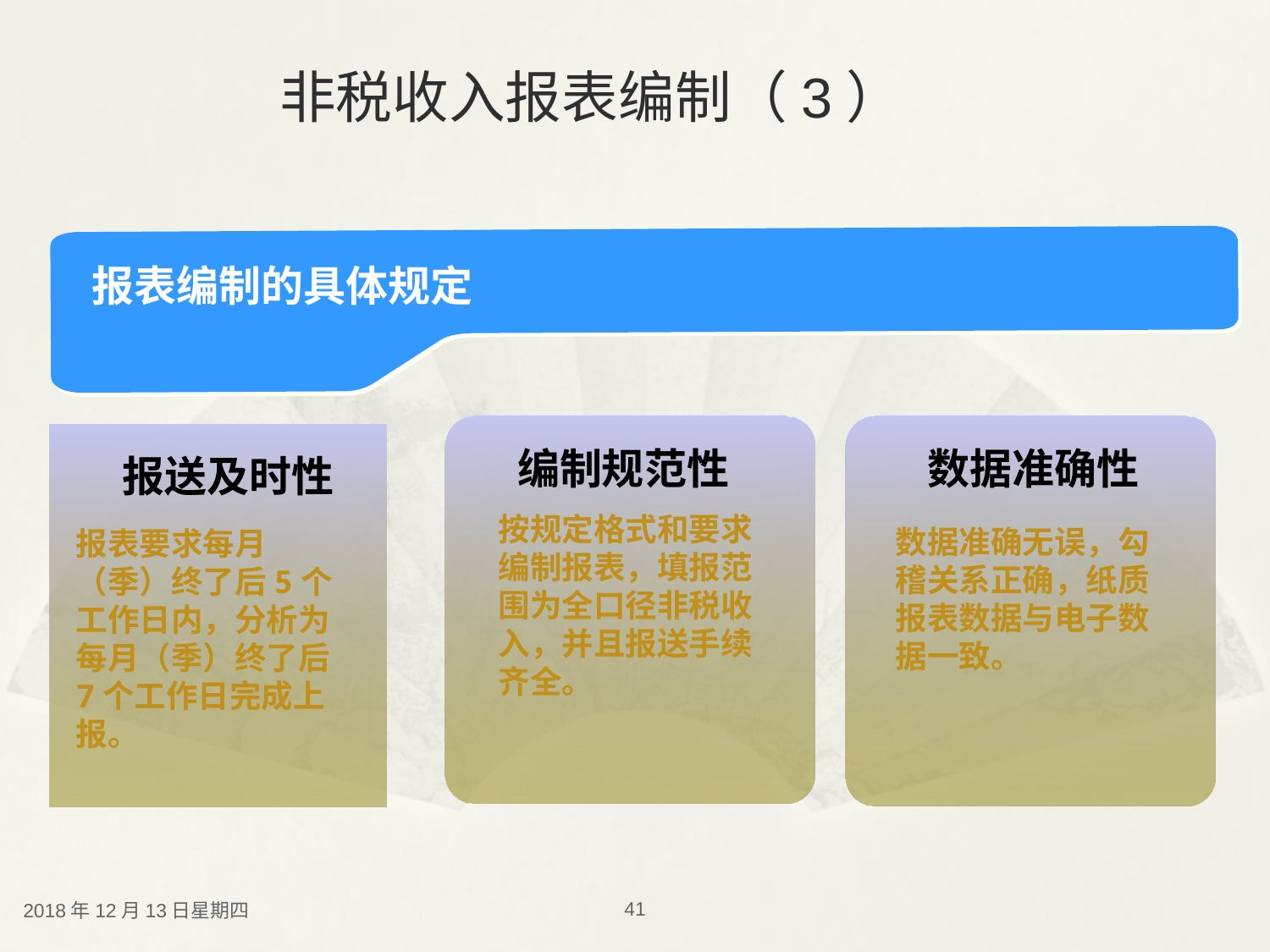

非税收入报表编制（3）

报表编制的具体规定

编制规范性
数据准确性
报送及时性

按规定格式和要求编制报表，填报范围为全口径非税收入，并且报送手续齐全。

数据准确无误，勾稽关系正确，纸质报表数据与电子数据一致。
报表要求每月（季）终了后5个工作日内，分析为每月（季）终了后7个工作日完成上报。
2018年12月13日星期四
41